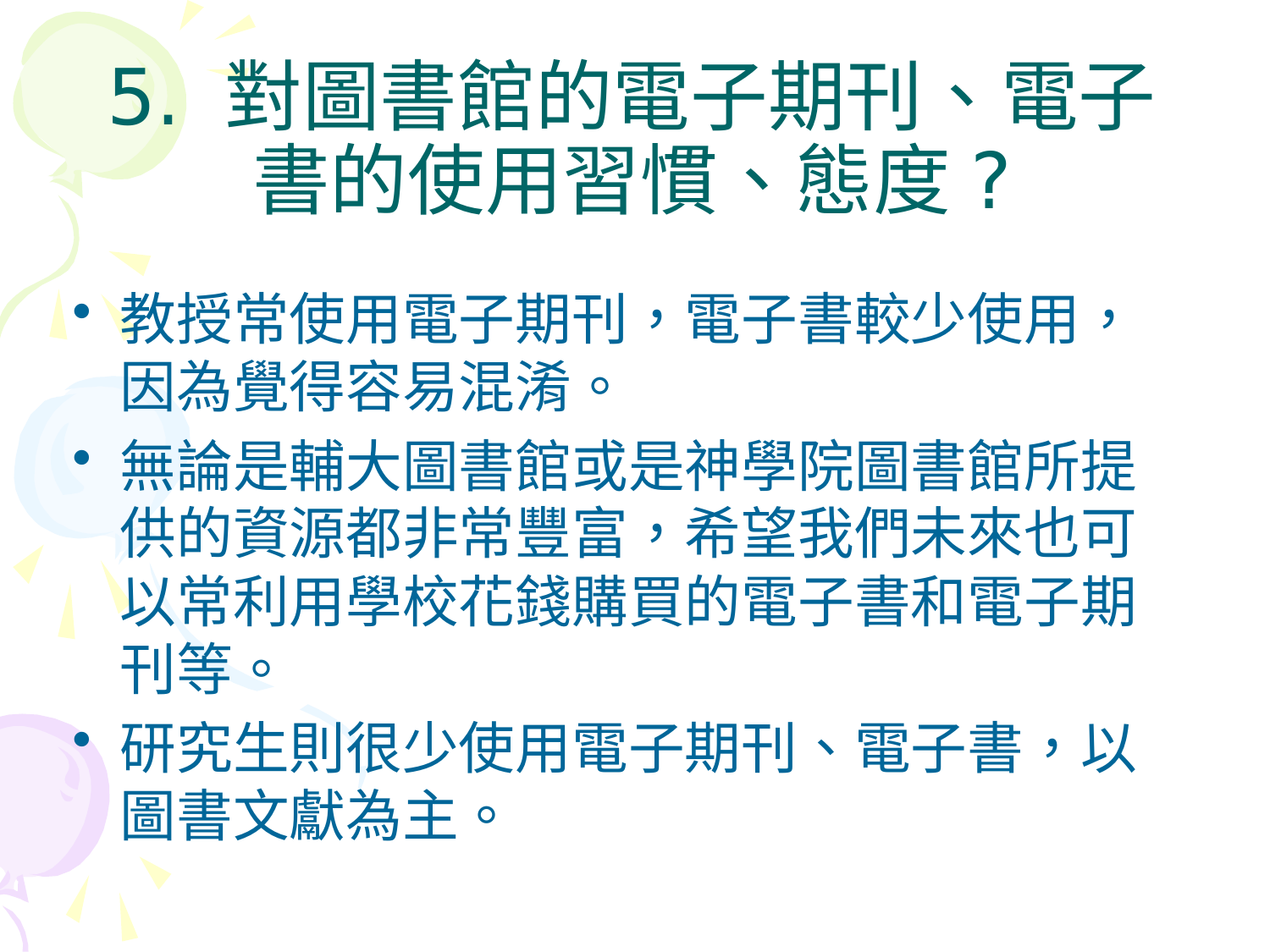

# 5. 對圖書館的電子期刊、電子書的使用習慣、態度?

教授常使用電子期刊，電子書較少使用，因為覺得容易混淆。
無論是輔大圖書館或是神學院圖書館所提供的資源都非常豐富，希望我們未來也可以常利用學校花錢購買的電子書和電子期刊等。
研究生則很少使用電子期刊、電子書，以圖書文獻為主。